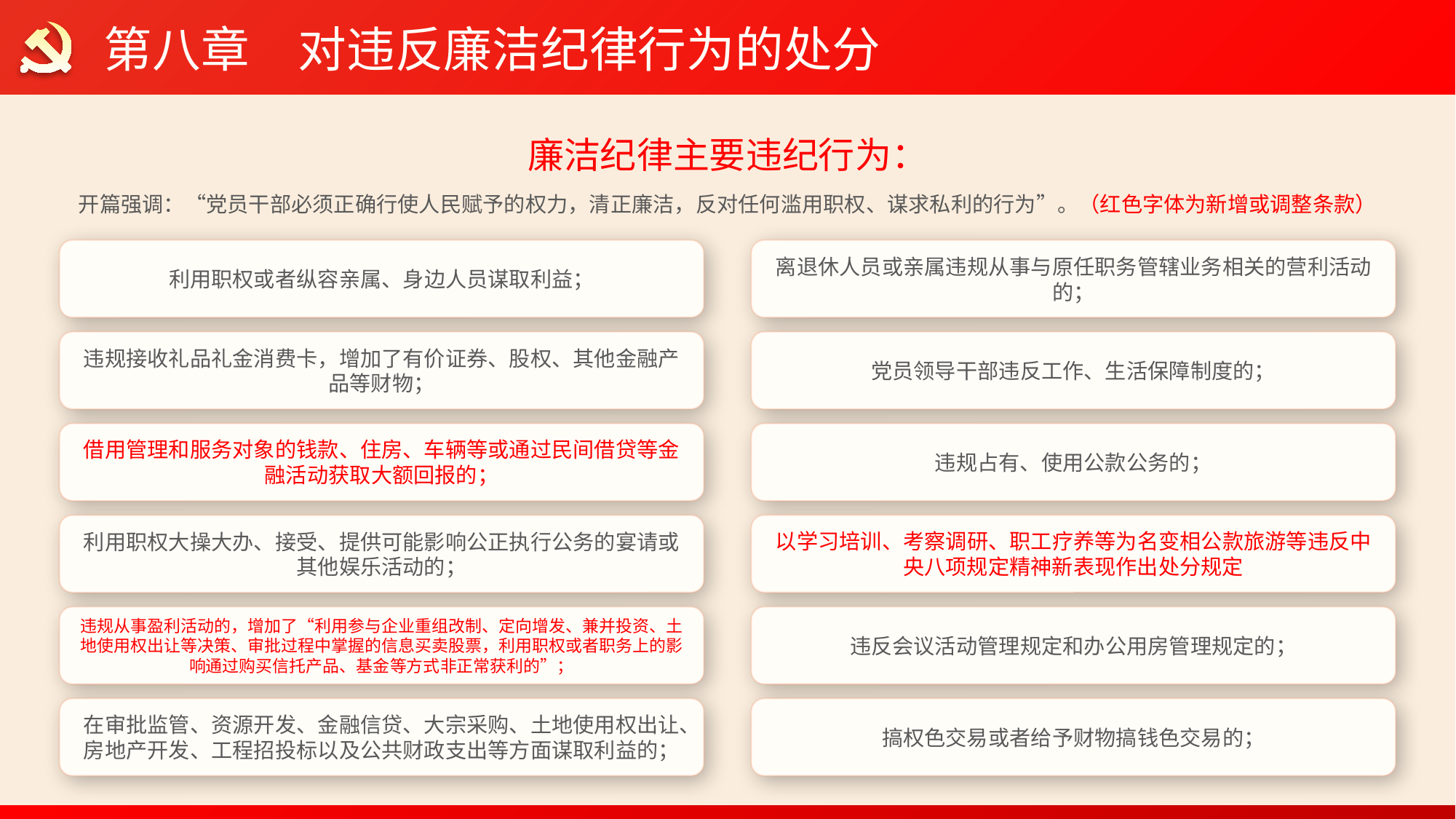

第八章　对违反廉洁纪律行为的处分
廉洁纪律主要违纪行为：
开篇强调：“党员干部必须正确行使人民赋予的权力，清正廉洁，反对任何滥用职权、谋求私利的行为”。（红色字体为新增或调整条款）
利用职权或者纵容亲属、身边人员谋取利益；
离退休人员或亲属违规从事与原任职务管辖业务相关的营利活动的；
党员领导干部违反工作、生活保障制度的；
违规接收礼品礼金消费卡，增加了有价证券、股权、其他金融产品等财物；
违规占有、使用公款公务的；
借用管理和服务对象的钱款、住房、车辆等或通过民间借贷等金融活动获取大额回报的；
以学习培训、考察调研、职工疗养等为名变相公款旅游等违反中央八项规定精神新表现作出处分规定
利用职权大操大办、接受、提供可能影响公正执行公务的宴请或其他娱乐活动的；
违反会议活动管理规定和办公用房管理规定的；
违规从事盈利活动的，增加了“利用参与企业重组改制、定向增发、兼并投资、土地使用权出让等决策、审批过程中掌握的信息买卖股票，利用职权或者职务上的影响通过购买信托产品、基金等方式非正常获利的”；
搞权色交易或者给予财物搞钱色交易的；
在审批监管、资源开发、金融信贷、大宗采购、土地使用权出让、房地产开发、工程招投标以及公共财政支出等方面谋取利益的；